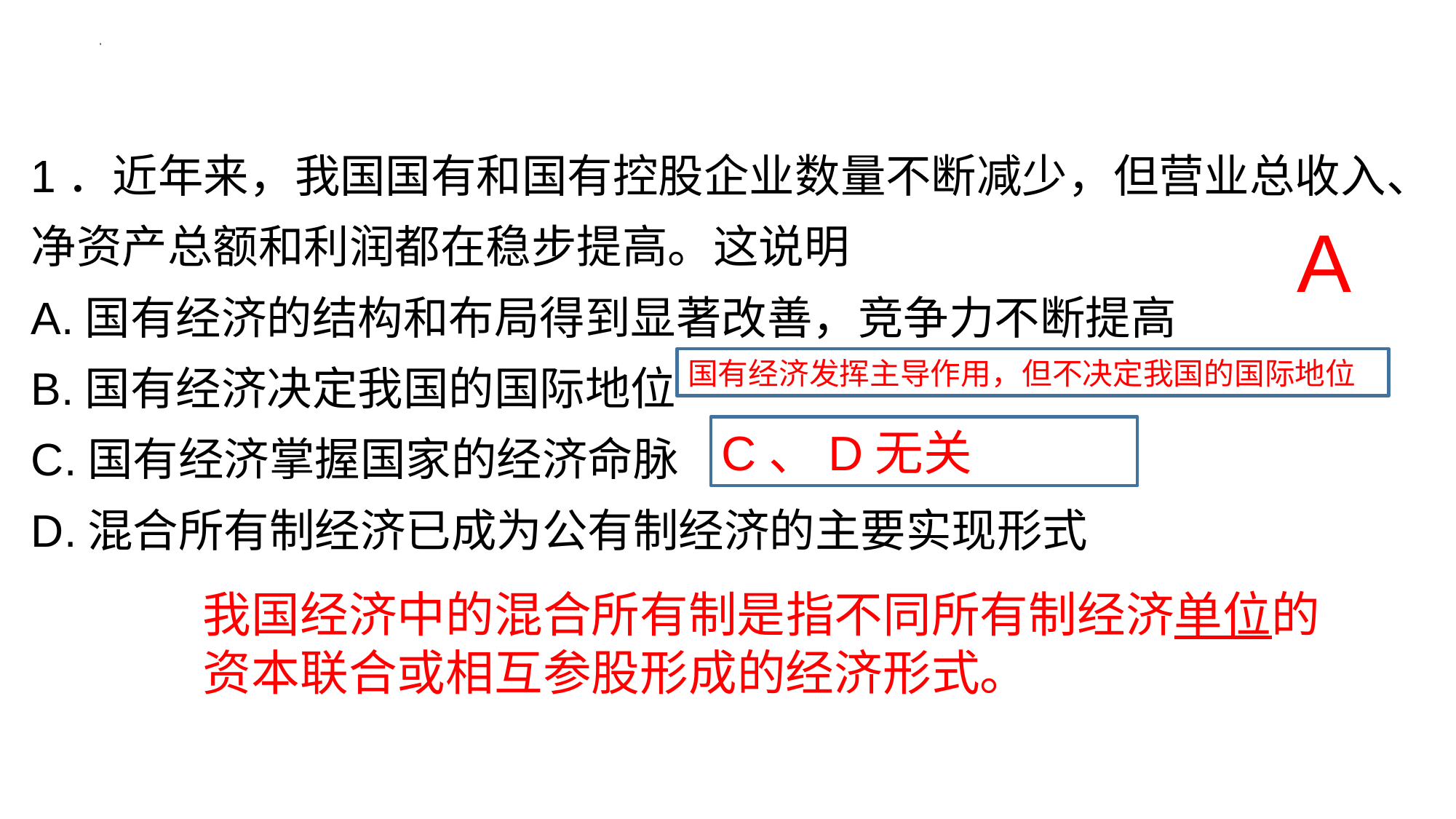

1．近年来，我国国有和国有控股企业数量不断减少，但营业总收入、净资产总额和利润都在稳步提高。这说明
A.国有经济的结构和布局得到显著改善，竞争力不断提高
B.国有经济决定我国的国际地位
C.国有经济掌握国家的经济命脉
D.混合所有制经济已成为公有制经济的主要实现形式
A
国有经济发挥主导作用，但不决定我国的国际地位
C、D无关
我国经济中的混合所有制是指不同所有制经济单位的资本联合或相互参股形成的经济形式。